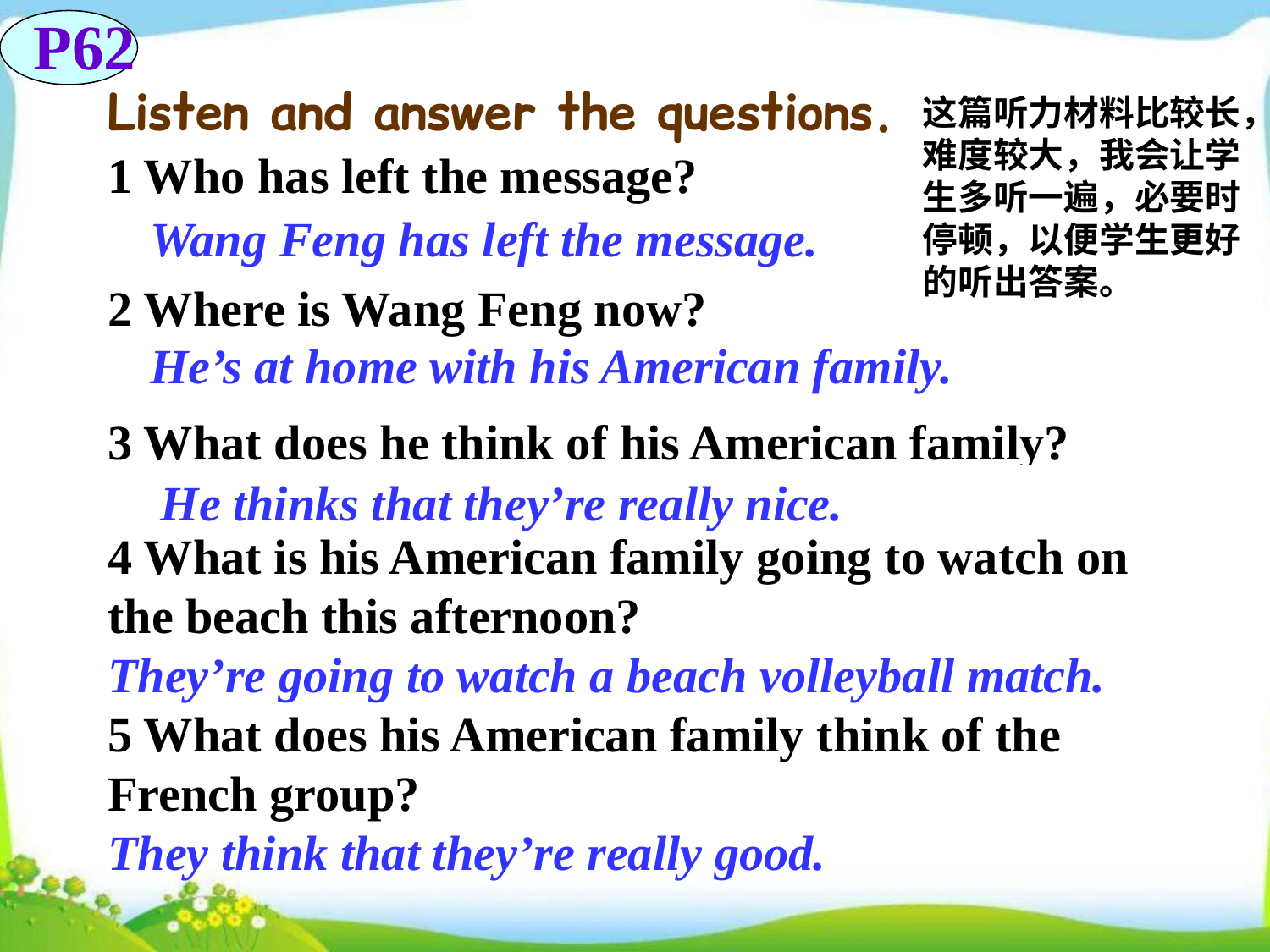

P62

Listen and answer the questions.
这篇听力材料比较长，
难度较大，我会让学
生多听一遍，必要时
停顿，以便学生更好
的听出答案。
1 Who has left the message?

2 Where is Wang Feng now?

3 What does he think of his American family?
Wang Feng has left the message.
He’s at home with his American family.
He thinks that they’re really nice.
4 What is his American family going to watch on the beach this afternoon?
They’re going to watch a beach volleyball match.
5 What does his American family think of the French group?
They think that they’re really good.